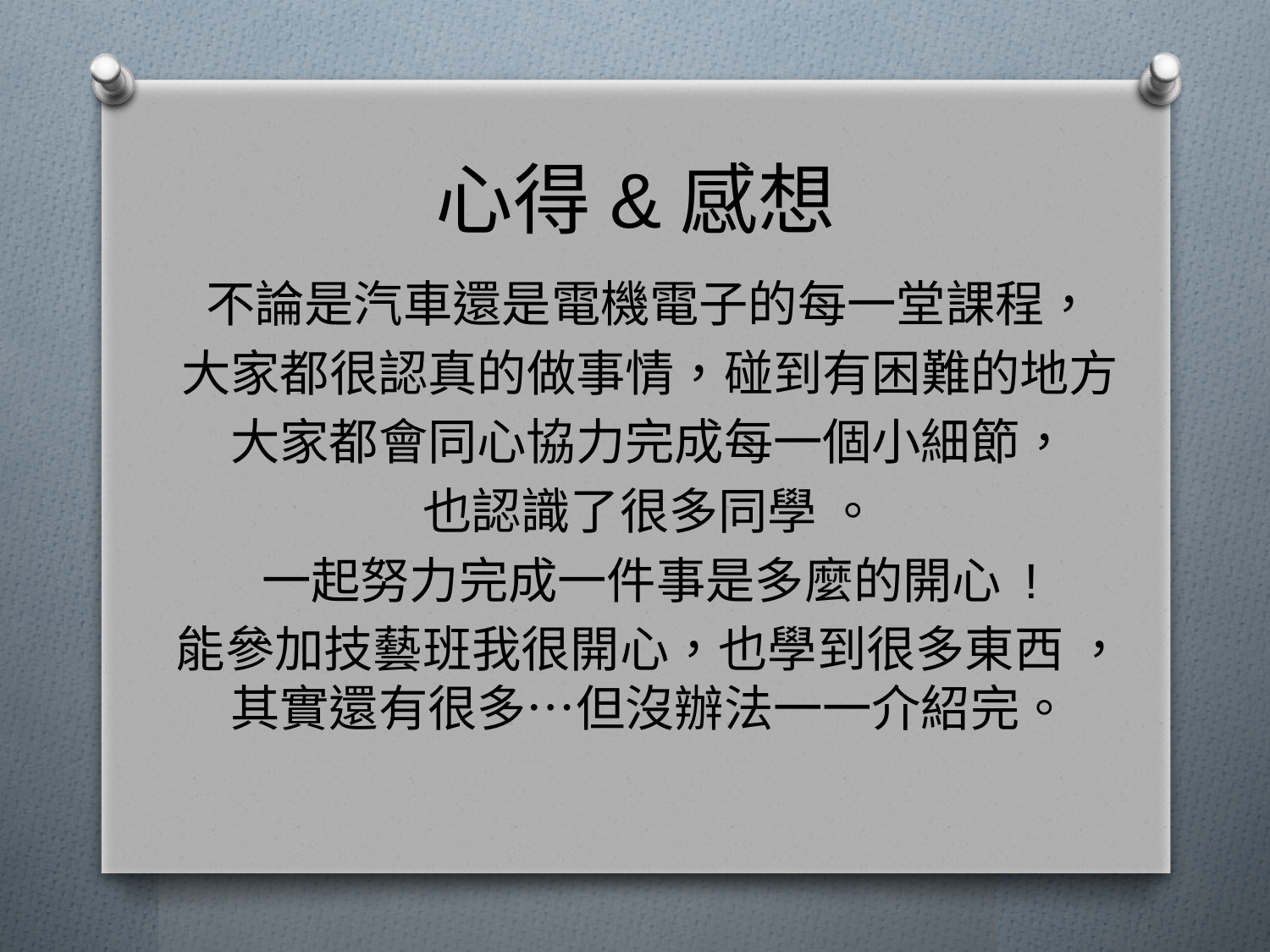

# 心得&感想
不論是汽車還是電機電子的每一堂課程，
大家都很認真的做事情，碰到有困難的地方
大家都會同心協力完成每一個小細節，
也認識了很多同學 。
一起努力完成一件事是多麼的開心 !
能參加技藝班我很開心，也學到很多東西 ，其實還有很多…但沒辦法一一介紹完。